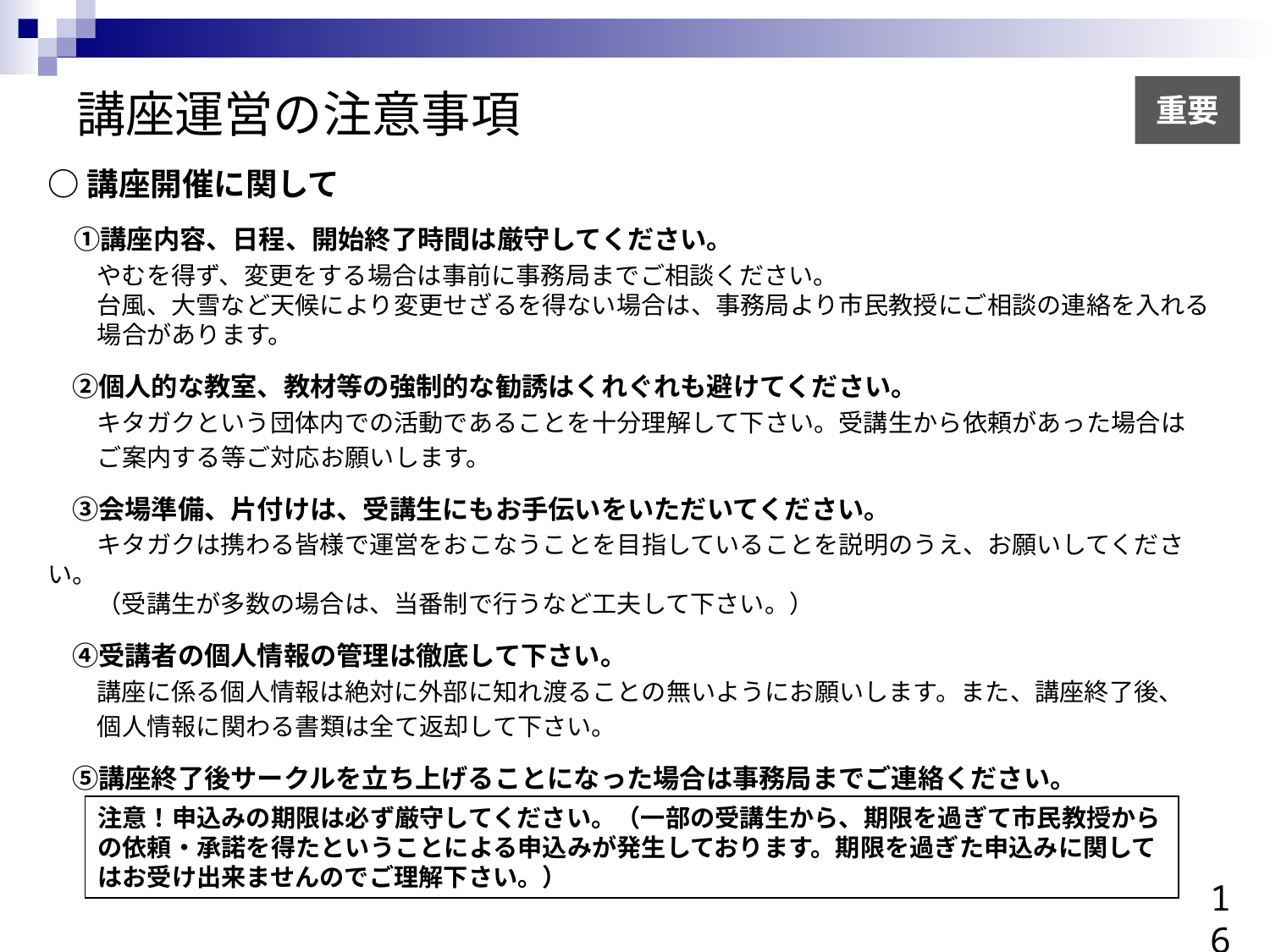

# 講座運営の注意事項
重要
○講座開催に関して
　①講座内容、日程、開始終了時間は厳守してください。
　　やむを得ず、変更をする場合は事前に事務局までご相談ください。
　　台風、大雪など天候により変更せざるを得ない場合は、事務局より市民教授にご相談の連絡を入れる	場合があります。
　②個人的な教室、教材等の強制的な勧誘はくれぐれも避けてください。
　　キタガクという団体内での活動であることを十分理解して下さい。受講生から依頼があった場合は
	ご案内する等ご対応お願いします。
　③会場準備、片付けは、受講生にもお手伝いをいただいてください。
　　キタガクは携わる皆様で運営をおこなうことを目指していることを説明のうえ、お願いしてください。
　　（受講生が多数の場合は、当番制で行うなど工夫して下さい。）
　④受講者の個人情報の管理は徹底して下さい。
　　講座に係る個人情報は絶対に外部に知れ渡ることの無いようにお願いします。また、講座終了後、
	個人情報に関わる書類は全て返却して下さい。
　⑤講座終了後サークルを立ち上げることになった場合は事務局までご連絡ください。

注意！申込みの期限は必ず厳守してください。（一部の受講生から、期限を過ぎて市民教授からの依頼・承諾を得たということによる申込みが発生しております。期限を過ぎた申込みに関してはお受け出来ませんのでご理解下さい。）
16